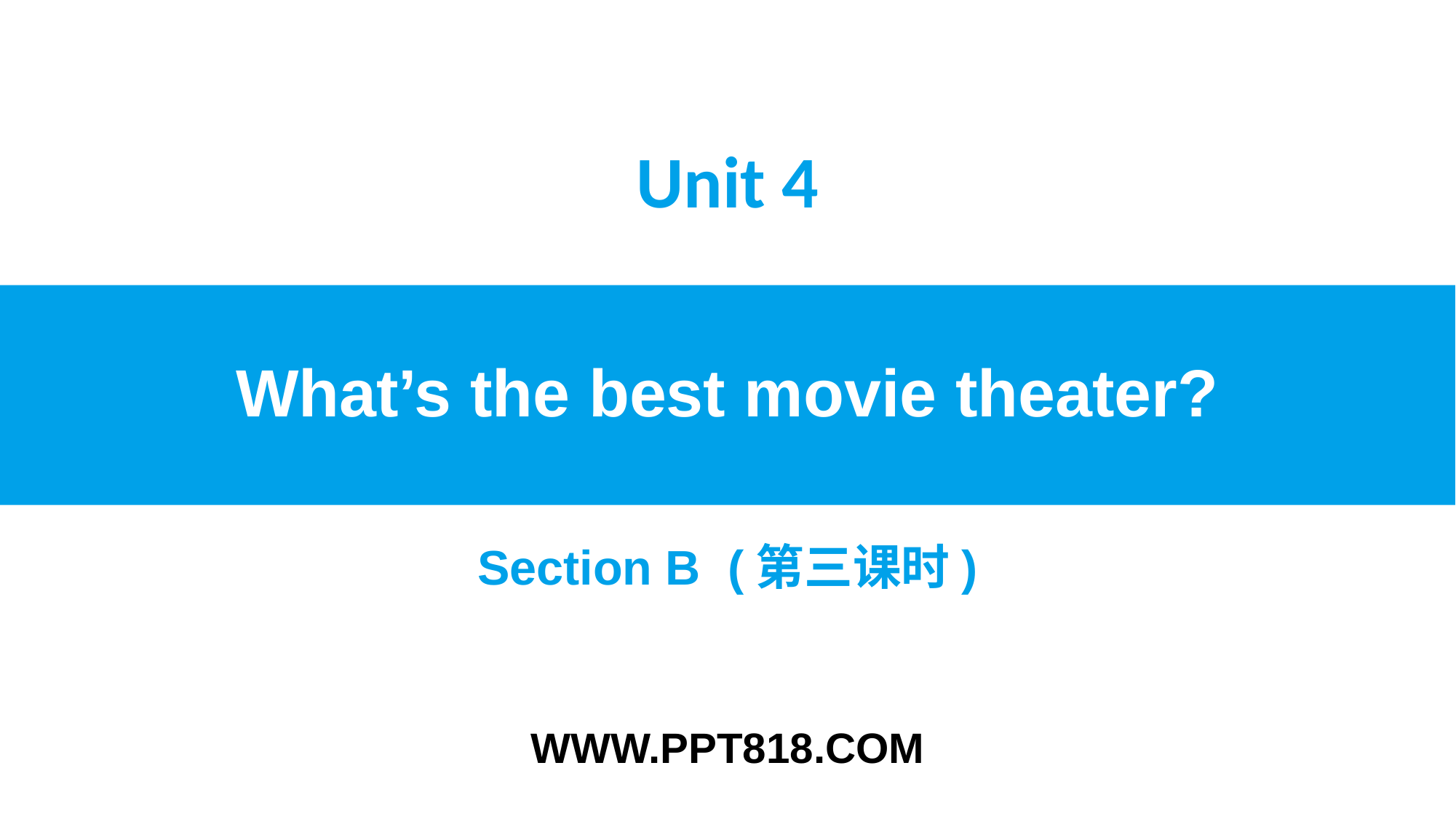

Unit 4
# What’s the best movie theater?
Section B  (第三课时)
WWW.PPT818.COM